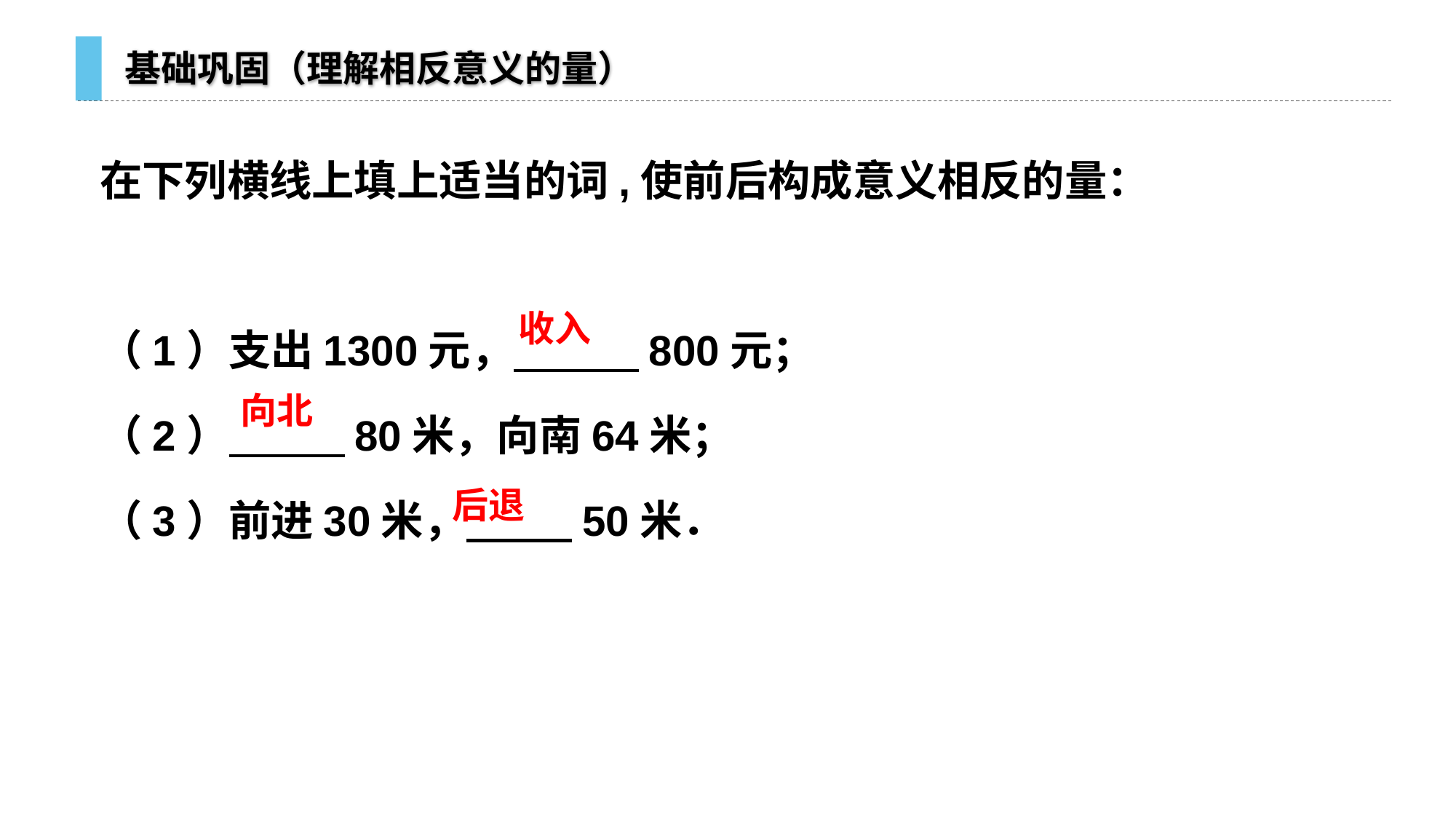

基
础
巩
固
（
理
解
相
反
意
义
的
量
）
在下列横线上填上适当的词,使前后构成意义相反的量：

（1）支出1300元，             800元；
（2）            80米，向南64米；
（3）前进30米，           50米．
收入
向北
后退